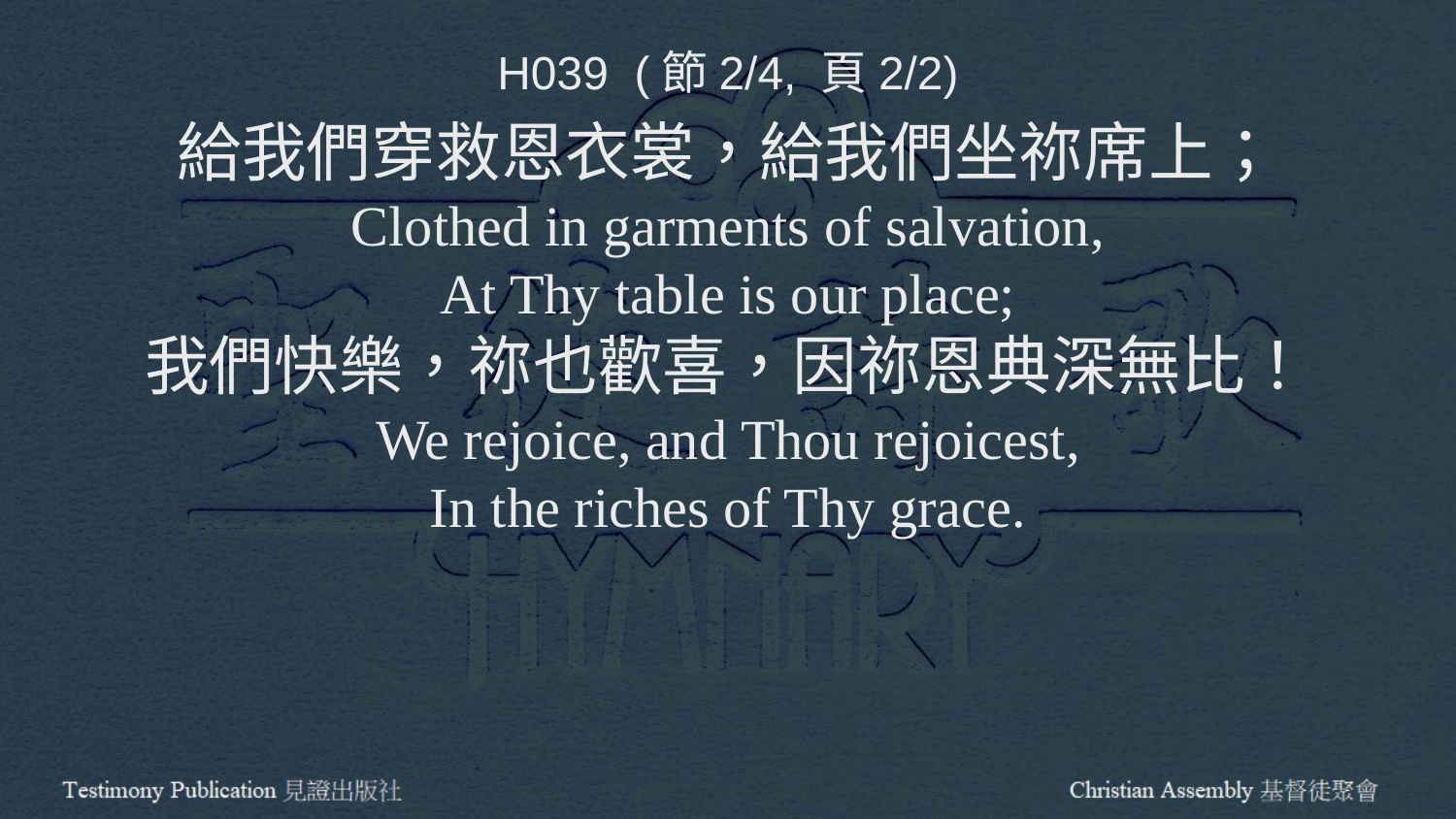

H039  (節2/4, 頁2/2)
給我們穿救恩衣裳，給我們坐祢席上；
Clothed in garments of salvation,
At Thy table is our place;
我們快樂，祢也歡喜，因祢恩典深無比！
We rejoice, and Thou rejoicest,
In the riches of Thy grace.